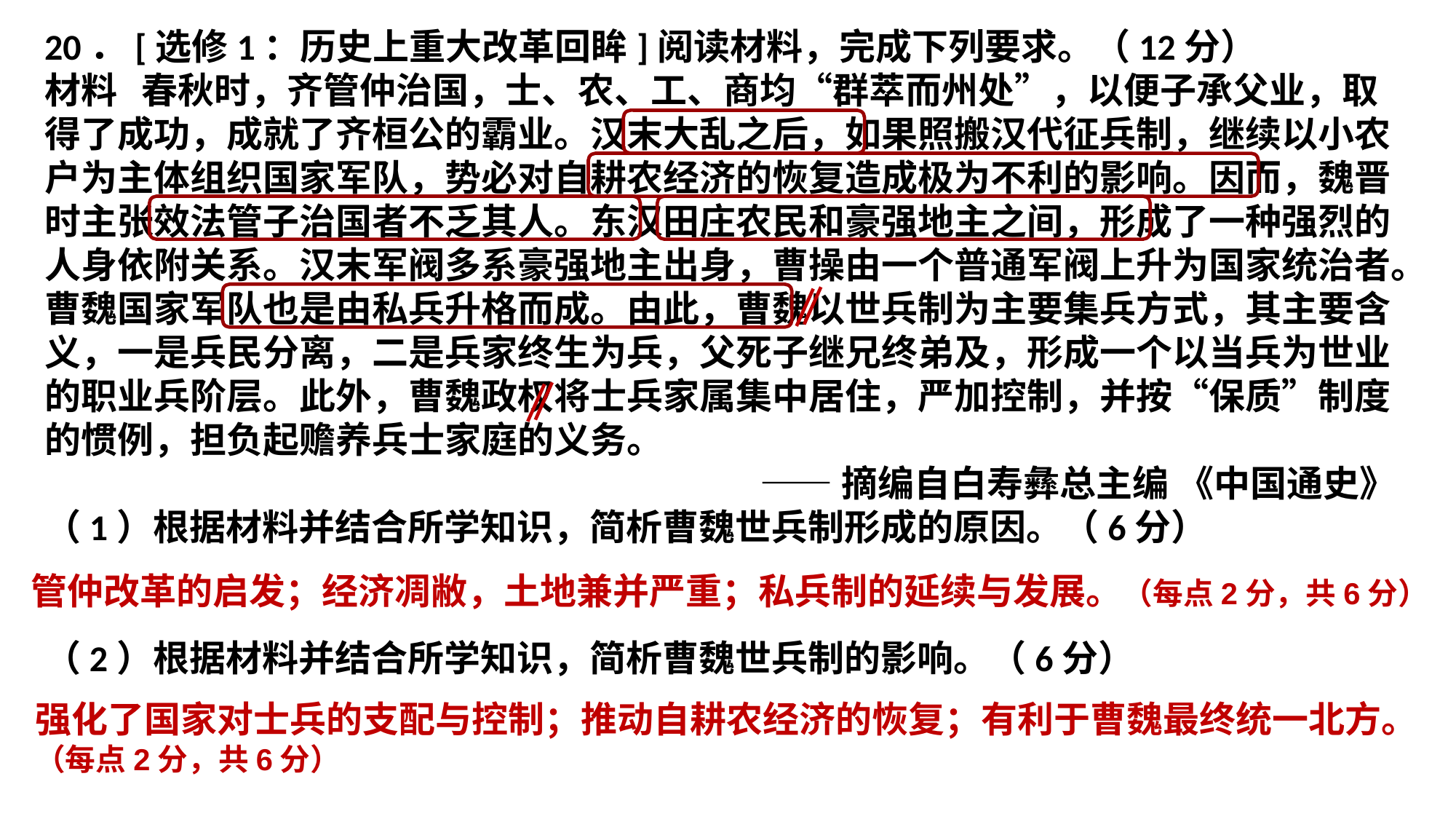

20．[选修1：历史上重大改革回眸]阅读材料，完成下列要求。（12分）
材料   春秋时，齐管仲治国，士、农、工、商均“群萃而州处”，以便子承父业，取得了成功，成就了齐桓公的霸业。汉末大乱之后，如果照搬汉代征兵制，继续以小农户为主体组织国家军队，势必对自耕农经济的恢复造成极为不利的影响。因而，魏晋时主张效法管子治国者不乏其人。东汉田庄农民和豪强地主之间，形成了一种强烈的人身依附关系。汉末军阀多系豪强地主出身，曹操由一个普通军阀上升为国家统治者。曹魏国家军队也是由私兵升格而成。由此，曹魏以世兵制为主要集兵方式，其主要含义，一是兵民分离，二是兵家终生为兵，父死子继兄终弟及，形成一个以当兵为世业的职业兵阶层。此外，曹魏政权将士兵家属集中居住，严加控制，并按“保质”制度的惯例，担负起赡养兵士家庭的义务。
——摘编自白寿彝总主编 《中国通史》
（1）根据材料并结合所学知识，简析曹魏世兵制形成的原因。（6分）

（2）根据材料并结合所学知识，简析曹魏世兵制的影响。（6分）

管仲改革的启发；经济凋敝，土地兼并严重；私兵制的延续与发展。（每点2分，共6分）
强化了国家对士兵的支配与控制；推动自耕农经济的恢复；有利于曹魏最终统一北方。（每点2分，共6分）